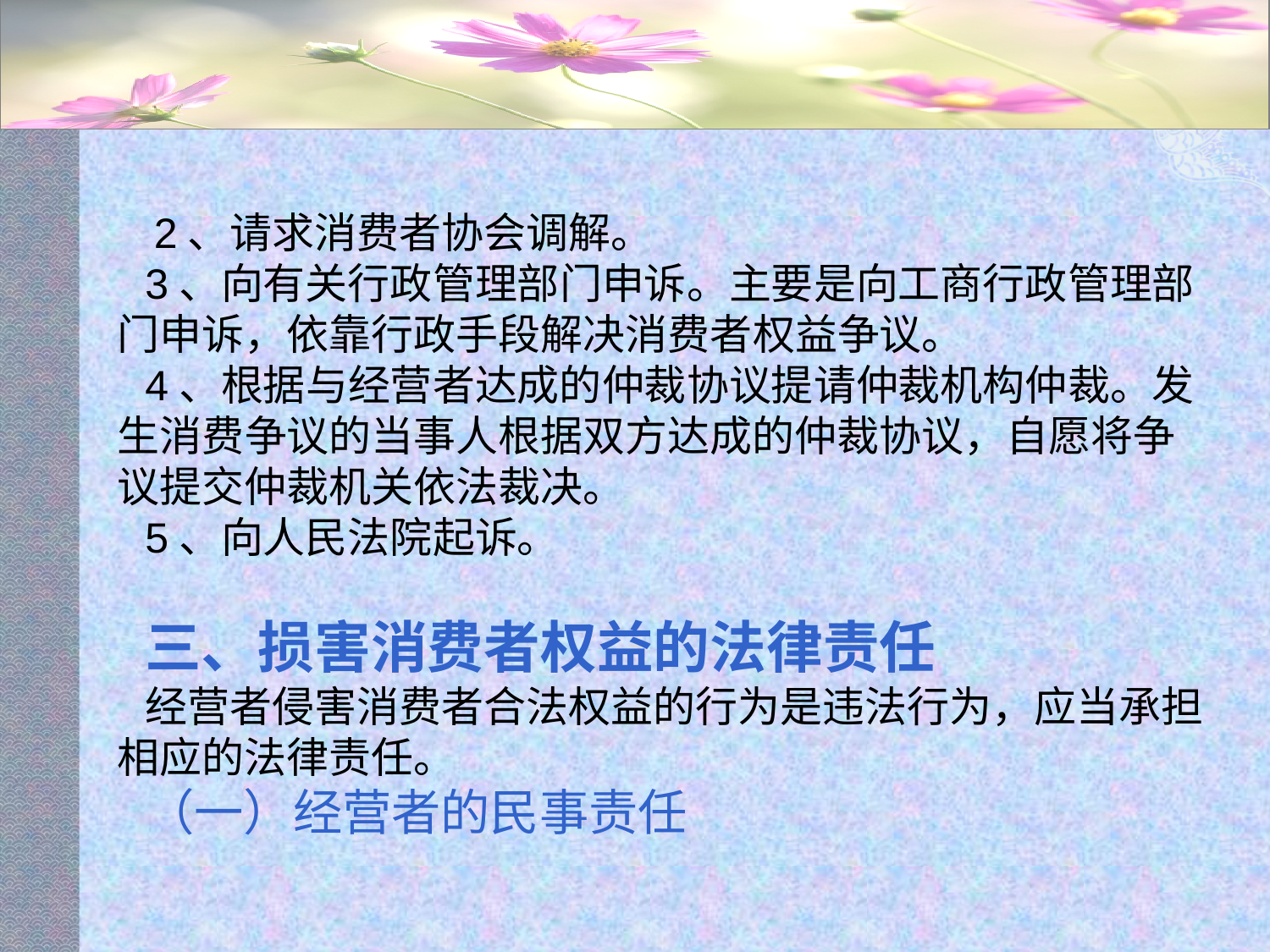

#
2、请求消费者协会调解。
3、向有关行政管理部门申诉。主要是向工商行政管理部门申诉，依靠行政手段解决消费者权益争议。
4、根据与经营者达成的仲裁协议提请仲裁机构仲裁。发生消费争议的当事人根据双方达成的仲裁协议，自愿将争议提交仲裁机关依法裁决。
5、向人民法院起诉。

三、损害消费者权益的法律责任
经营者侵害消费者合法权益的行为是违法行为，应当承担相应的法律责任。
（一）经营者的民事责任